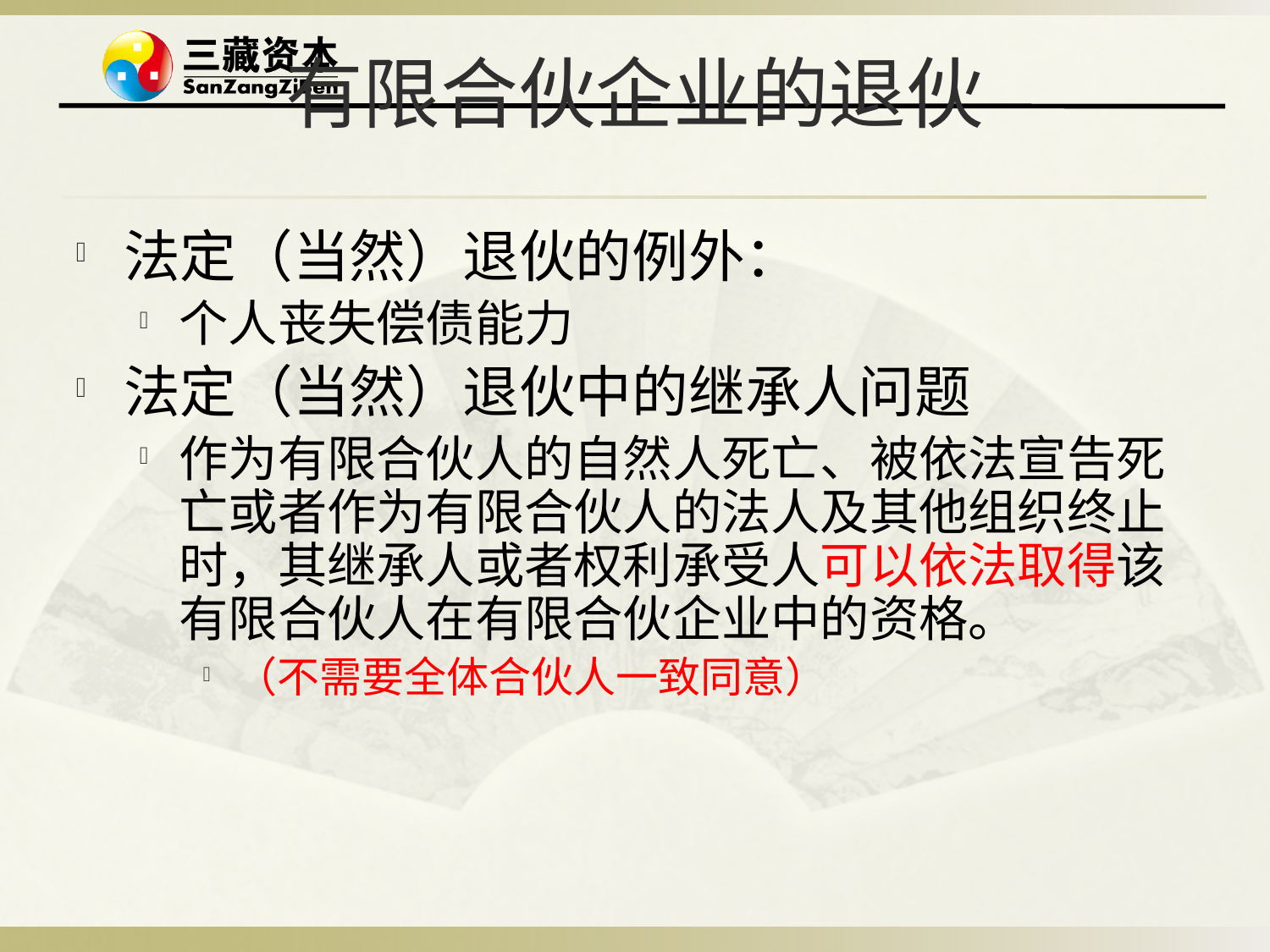

# 有限合伙企业的退伙
法定（当然）退伙的例外：
个人丧失偿债能力
法定（当然）退伙中的继承人问题
作为有限合伙人的自然人死亡、被依法宣告死亡或者作为有限合伙人的法人及其他组织终止时，其继承人或者权利承受人可以依法取得该有限合伙人在有限合伙企业中的资格。
（不需要全体合伙人一致同意）